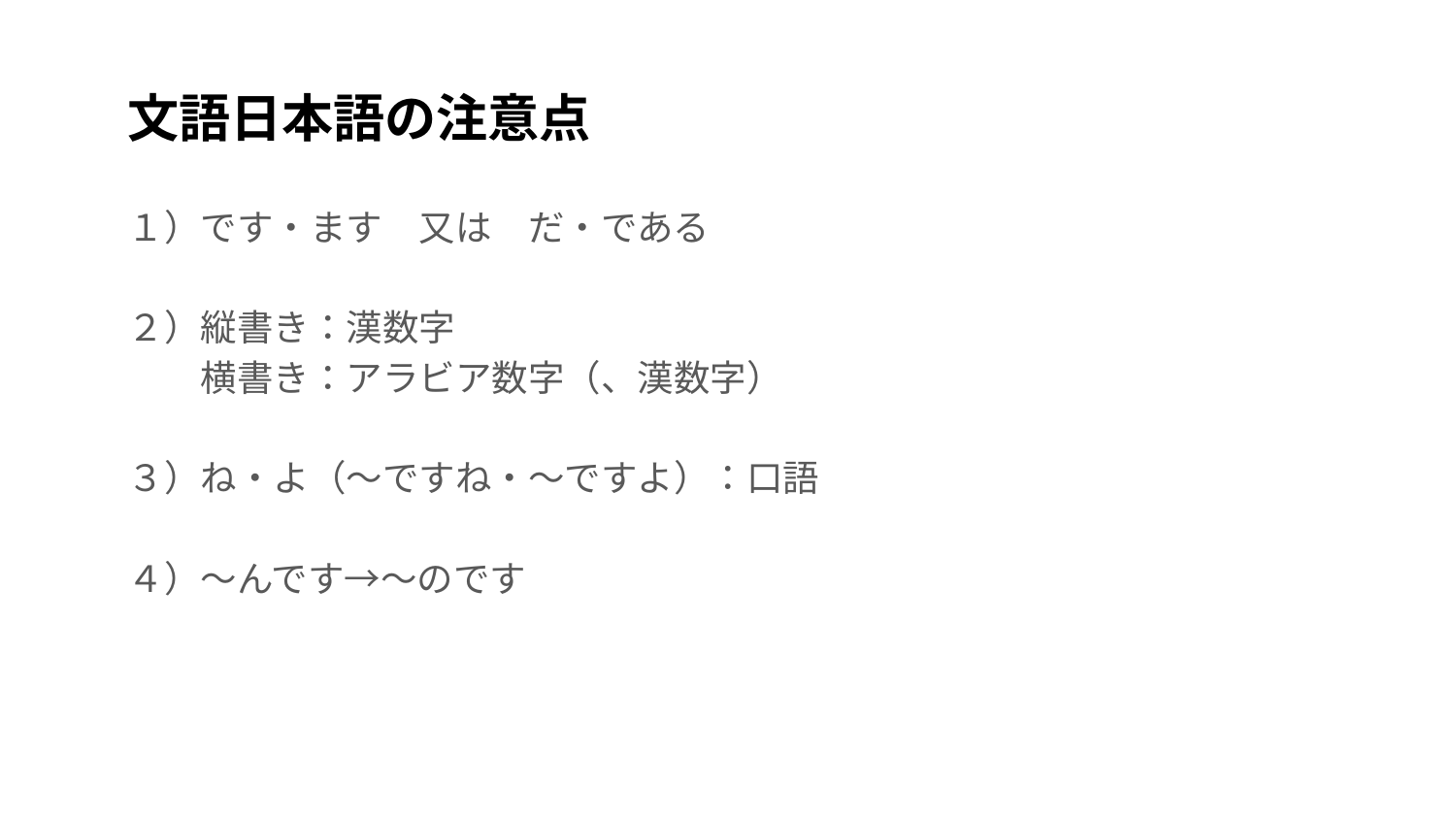

# 文語日本語の注意点
１）です・ます　又は　だ・である

２）縦書き：漢数字
　　横書き：アラビア数字（、漢数字）

３）ね・よ（～ですね・～ですよ）：口語

４）～んです→～のです